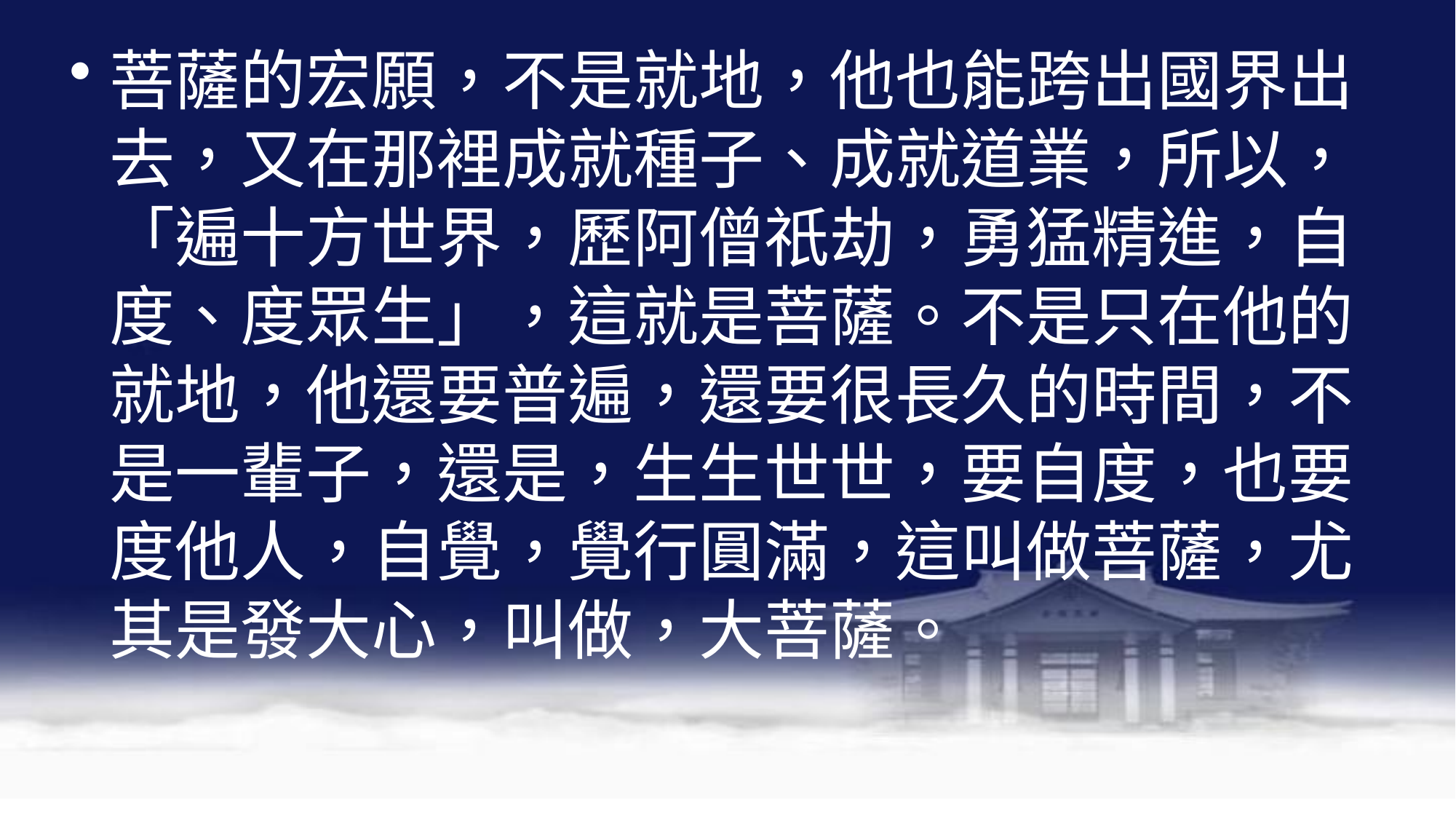

菩薩的宏願，不是就地，他也能跨出國界出去，又在那裡成就種子、成就道業，所以，「遍十方世界，歷阿僧祇劫，勇猛精進，自度、度眾生」，這就是菩薩。不是只在他的就地，他還要普遍，還要很長久的時間，不是一輩子，還是，生生世世，要自度，也要度他人，自覺，覺行圓滿，這叫做菩薩，尤其是發大心，叫做，大菩薩。